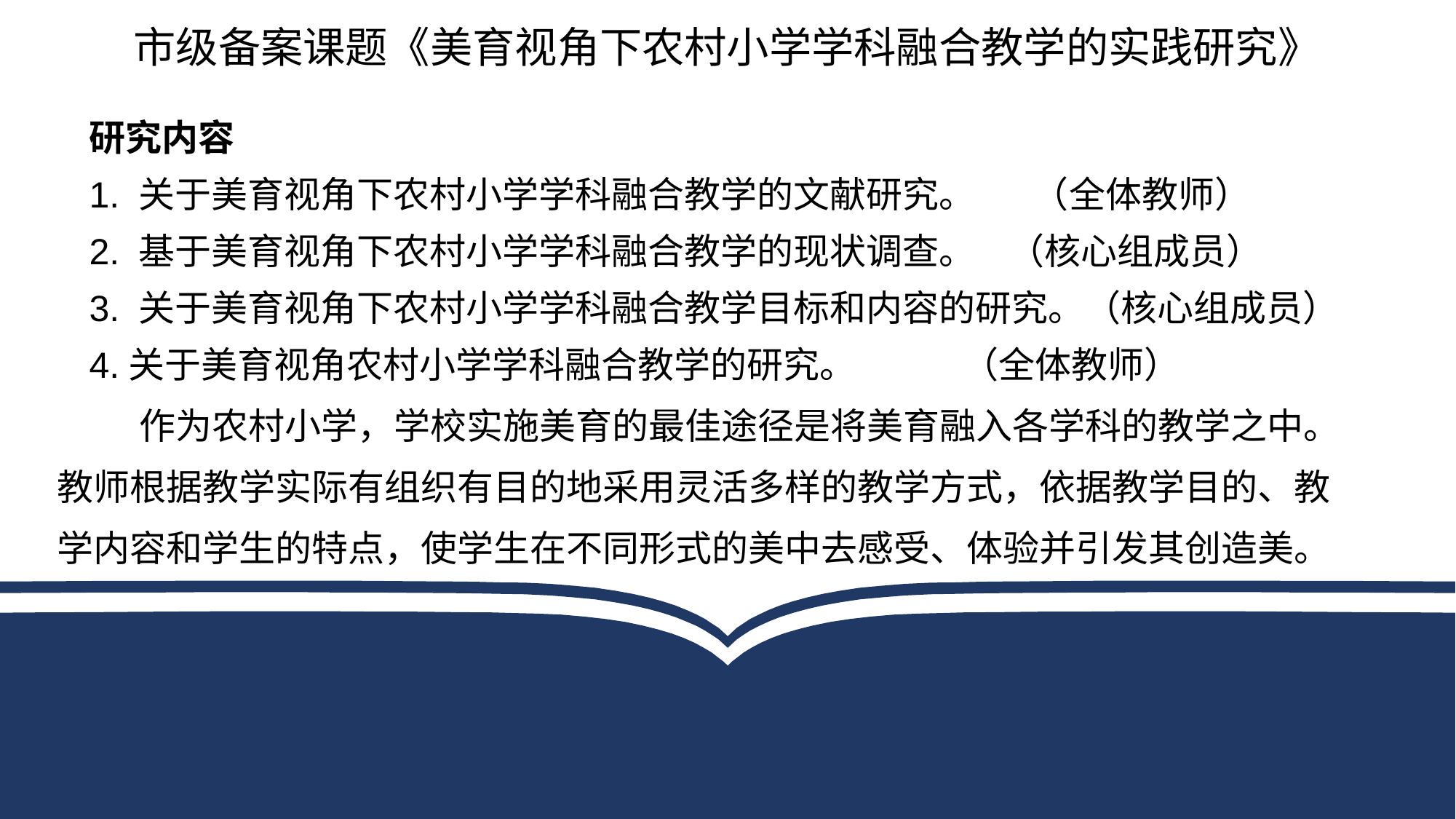

市级备案课题《美育视角下农村小学学科融合教学的实践研究》

研究内容
1. 关于美育视角下农村小学学科融合教学的文献研究。       （全体教师）
2. 基于美育视角下农村小学学科融合教学的现状调查。    （核心组成员）
3. 关于美育视角下农村小学学科融合教学目标和内容的研究。（核心组成员）
4.关于美育视角农村小学学科融合教学的研究。             （全体教师）
     作为农村小学，学校实施美育的最佳途径是将美育融入各学科的教学之中。教师根据教学实际有组织有目的地采用灵活多样的教学方式，依据教学目的、教学内容和学生的特点，使学生在不同形式的美中去感受、体验并引发其创造美。